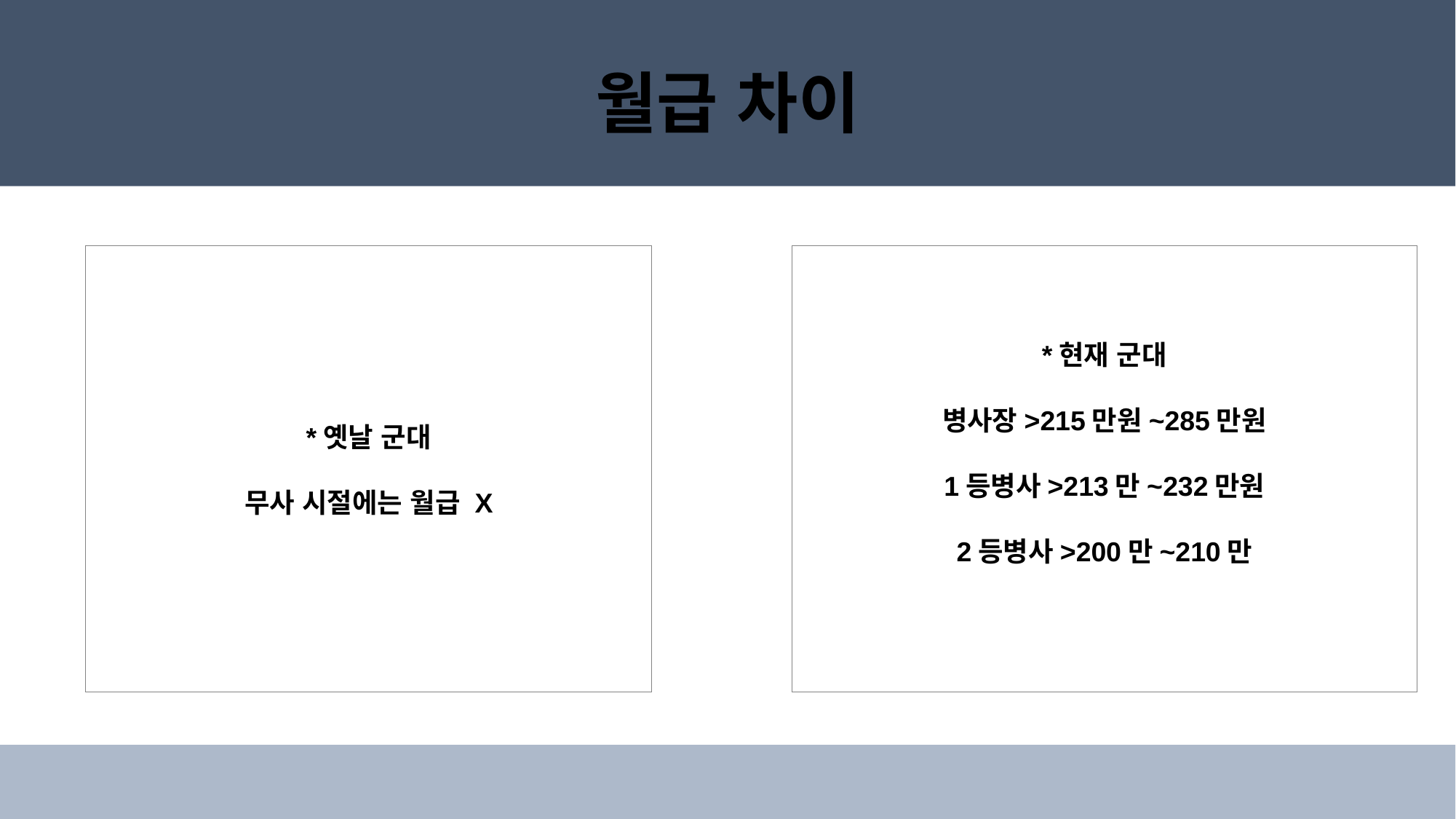

# 월급 차이
*옛날 군대
무사 시절에는 월급 X
*현재 군대
병사장>215만원~285만원
1등병사>213만~232만원
2등병사>200만~210만